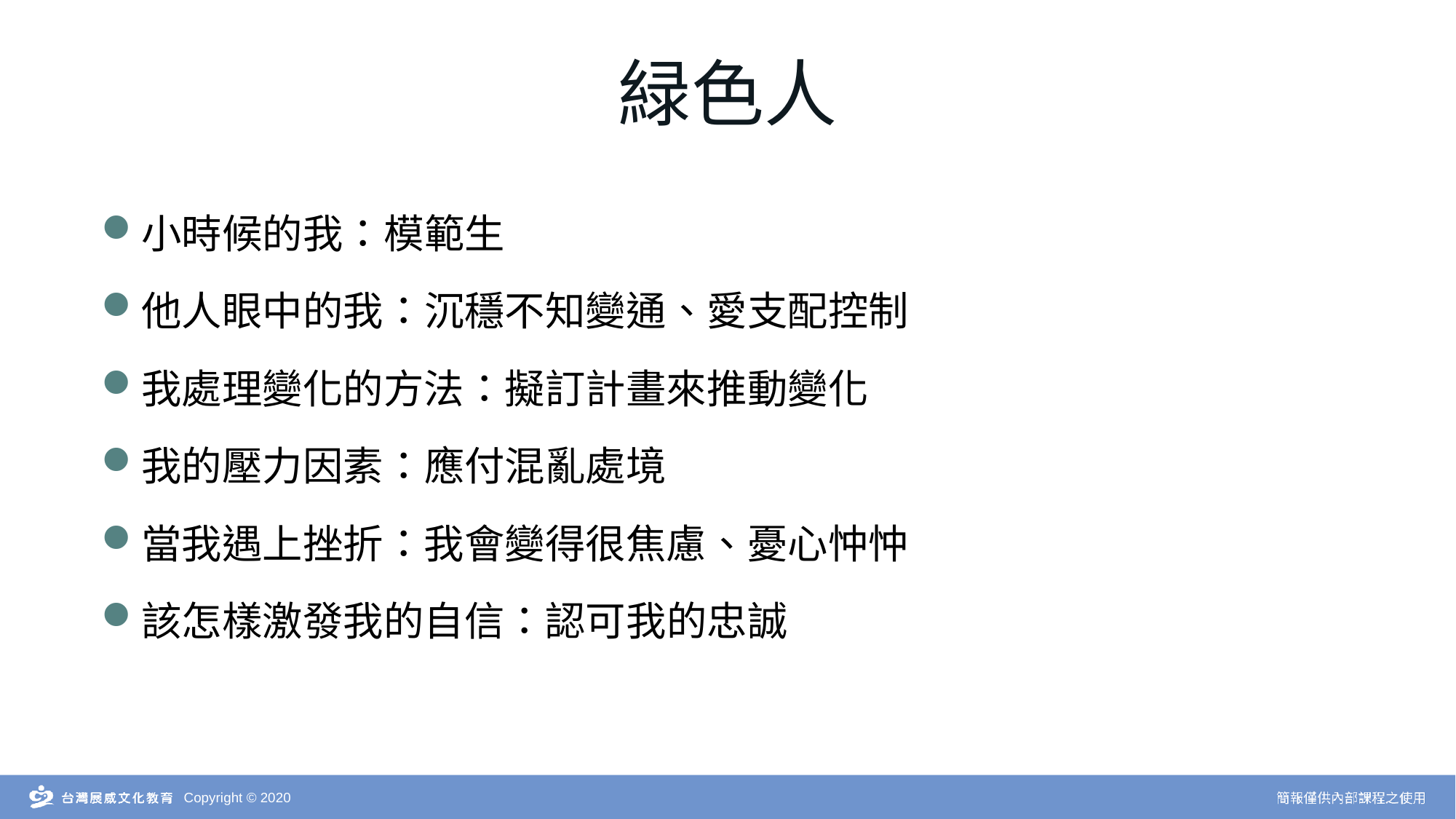

緑色人
小時候的我：模範生
他人眼中的我：沉穩不知變通、愛支配控制
我處理變化的方法：擬訂計畫來推動變化
我的壓力因素：應付混亂處境
當我遇上挫折：我會變得很焦慮、憂心忡忡
該怎樣激發我的自信：認可我的忠誠